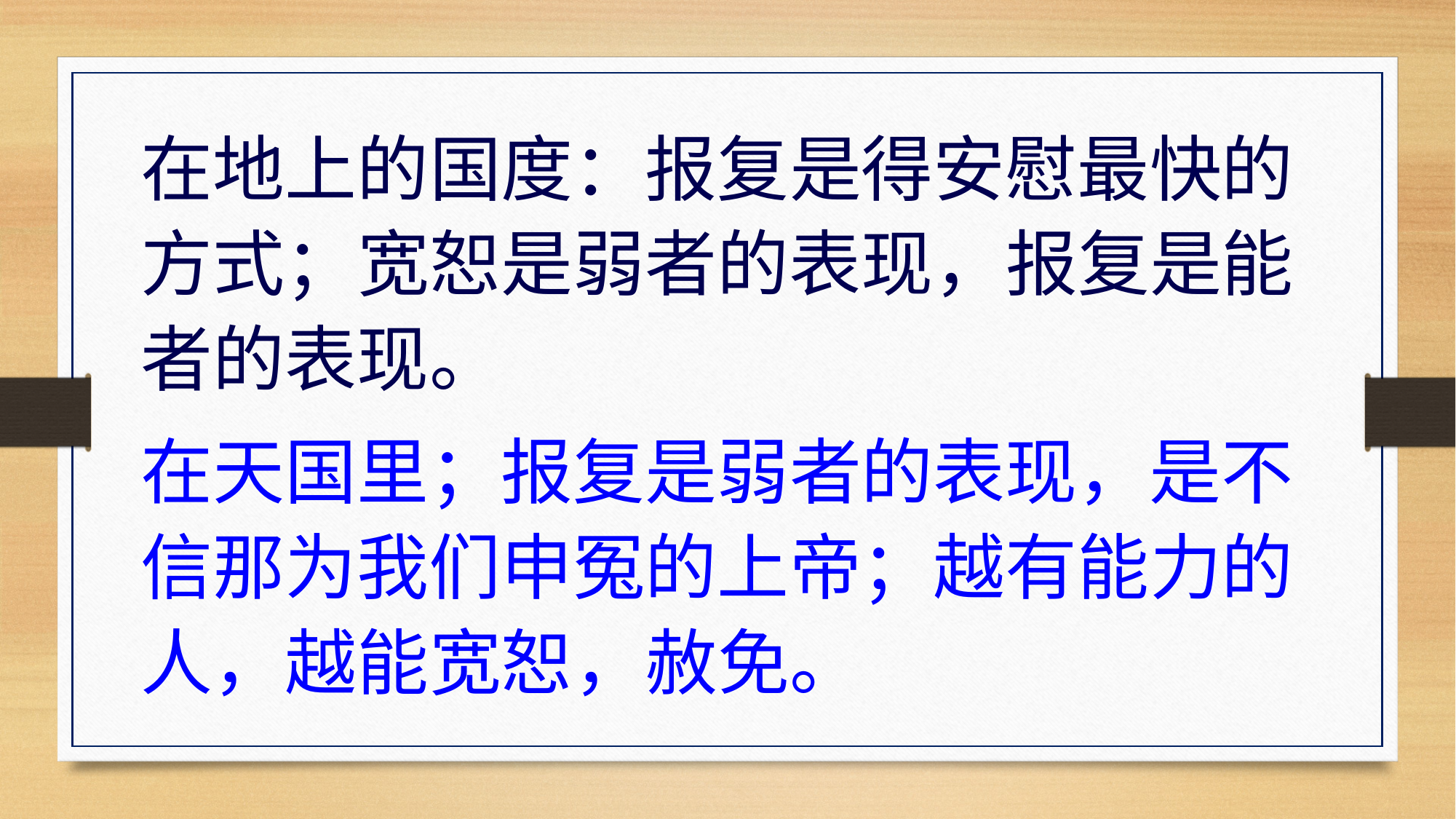

在地上的国度：报复是得安慰最快的方式；宽恕是弱者的表现，报复是能者的表现。
在天国里；报复是弱者的表现，是不信那为我们申冤的上帝；越有能力的人，越能宽恕，赦免。